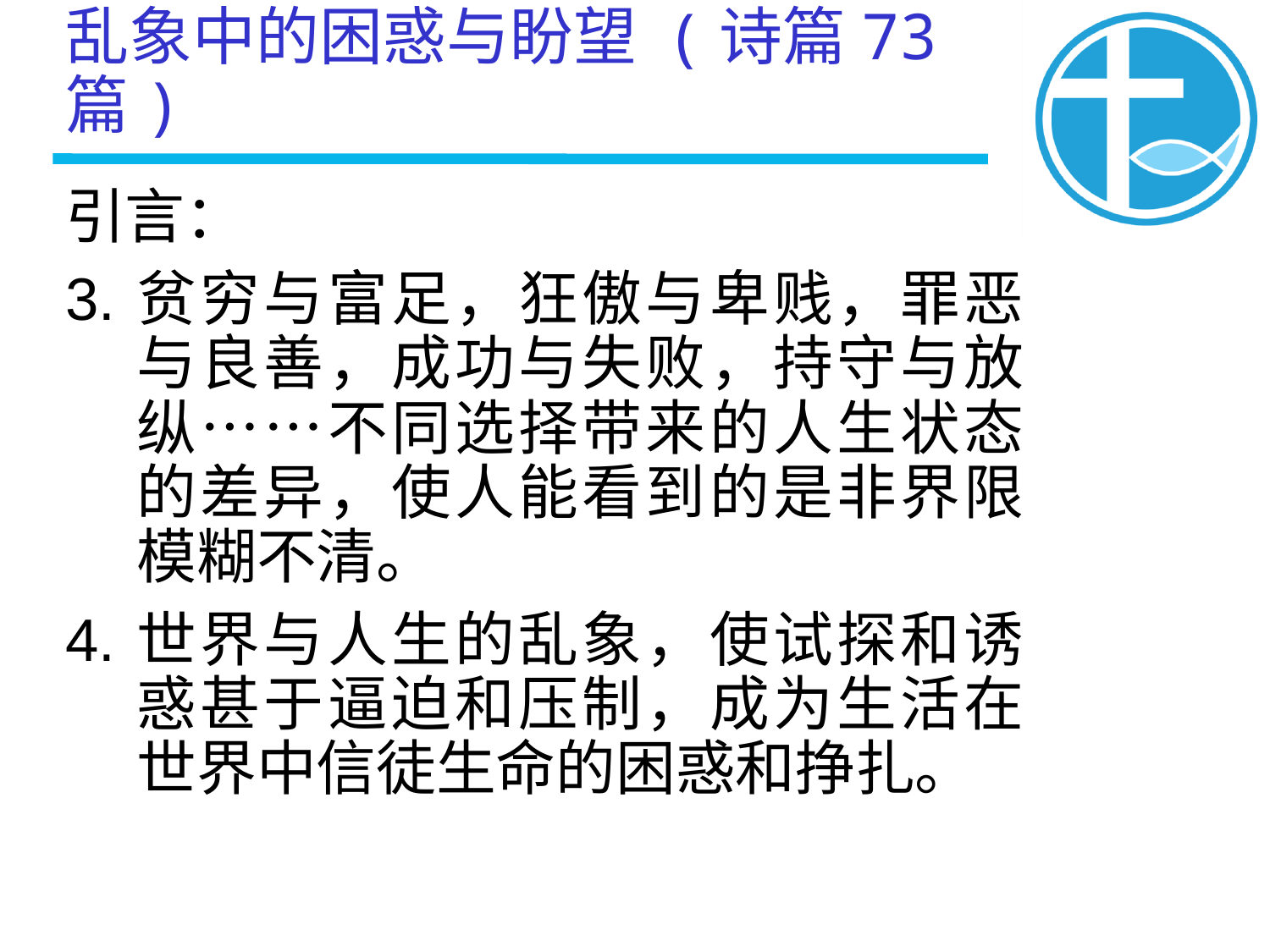

乱象中的困惑与盼望 (诗篇73篇)
引言：
贫穷与富足，狂傲与卑贱，罪恶与良善，成功与失败，持守与放纵……不同选择带来的人生状态的差异，使人能看到的是非界限模糊不清。
世界与人生的乱象，使试探和诱惑甚于逼迫和压制，成为生活在世界中信徒生命的困惑和挣扎。